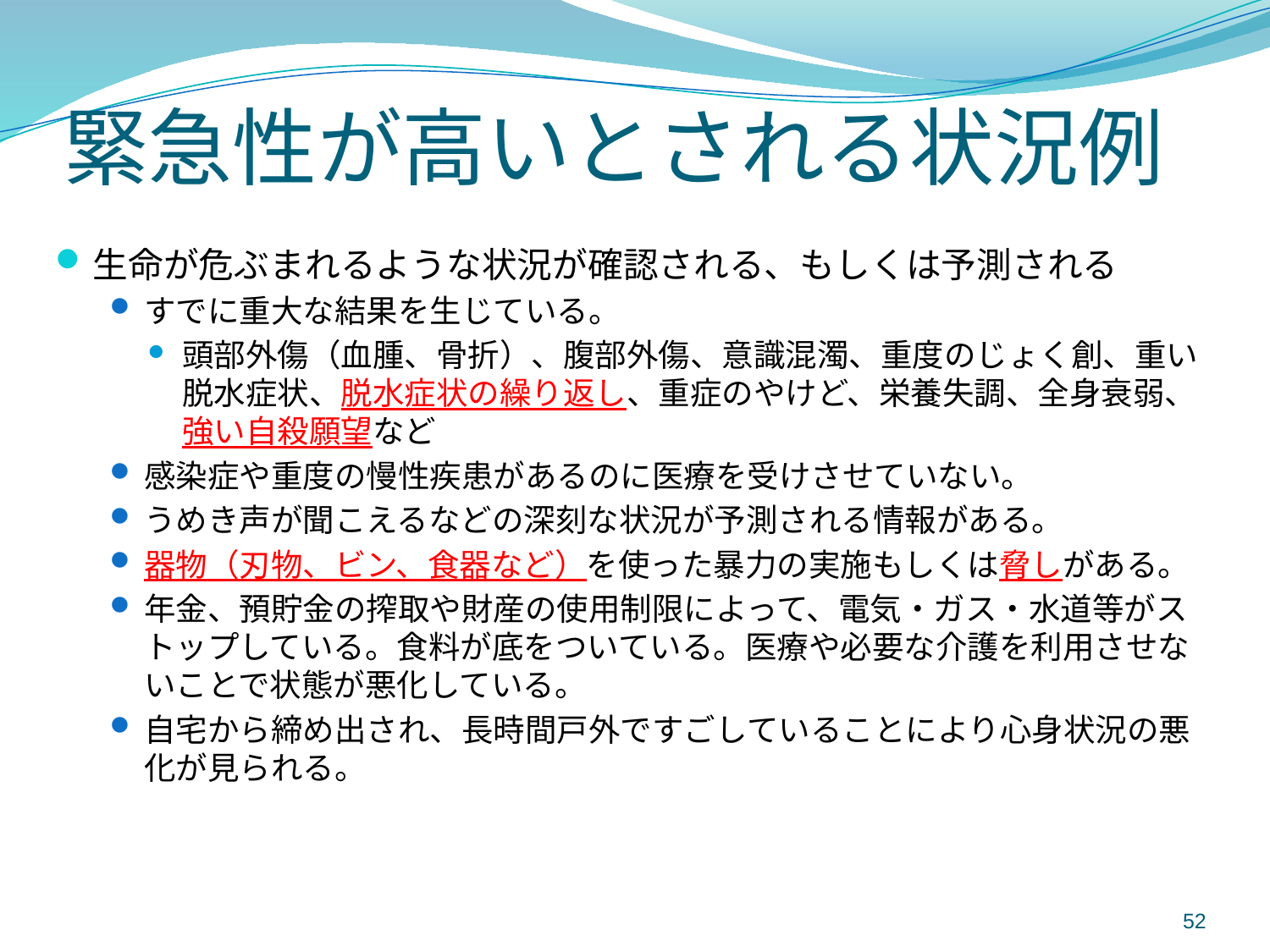

# 緊急性が高いとされる状況例
生命が危ぶまれるような状況が確認される、もしくは予測される
すでに重大な結果を生じている。
頭部外傷（血腫、骨折）、腹部外傷、意識混濁、重度のじょく創、重い脱水症状、脱水症状の繰り返し、重症のやけど、栄養失調、全身衰弱、強い自殺願望など
感染症や重度の慢性疾患があるのに医療を受けさせていない。
うめき声が聞こえるなどの深刻な状況が予測される情報がある。
器物（刃物、ビン、食器など）を使った暴力の実施もしくは脅しがある。
年金、預貯金の搾取や財産の使用制限によって、電気・ガス・水道等がストップしている。食料が底をついている。医療や必要な介護を利用させないことで状態が悪化している。
自宅から締め出され、長時間戸外ですごしていることにより心身状況の悪化が見られる。
52